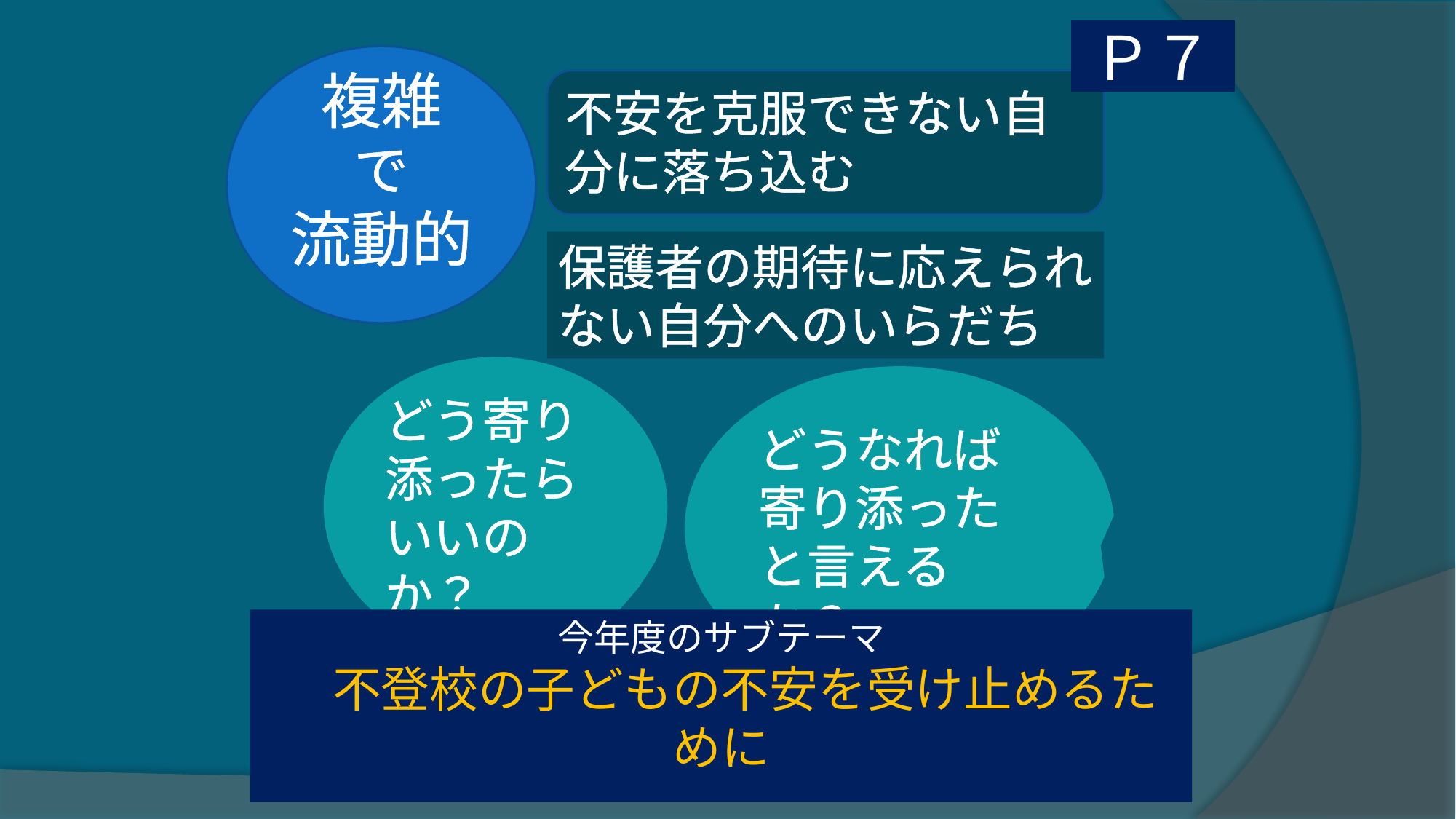

Ｐ７

複雑
で
流動的

不安を克服できない自分に落ち込む
不登校
の要因
保護者の期待に応えられない自分へのいらだち
どう寄り添ったらいいのか？
どうなれば寄り添ったと言えるか？
今年度のサブテーマ
　不登校の子どもの不安を受け止めるために